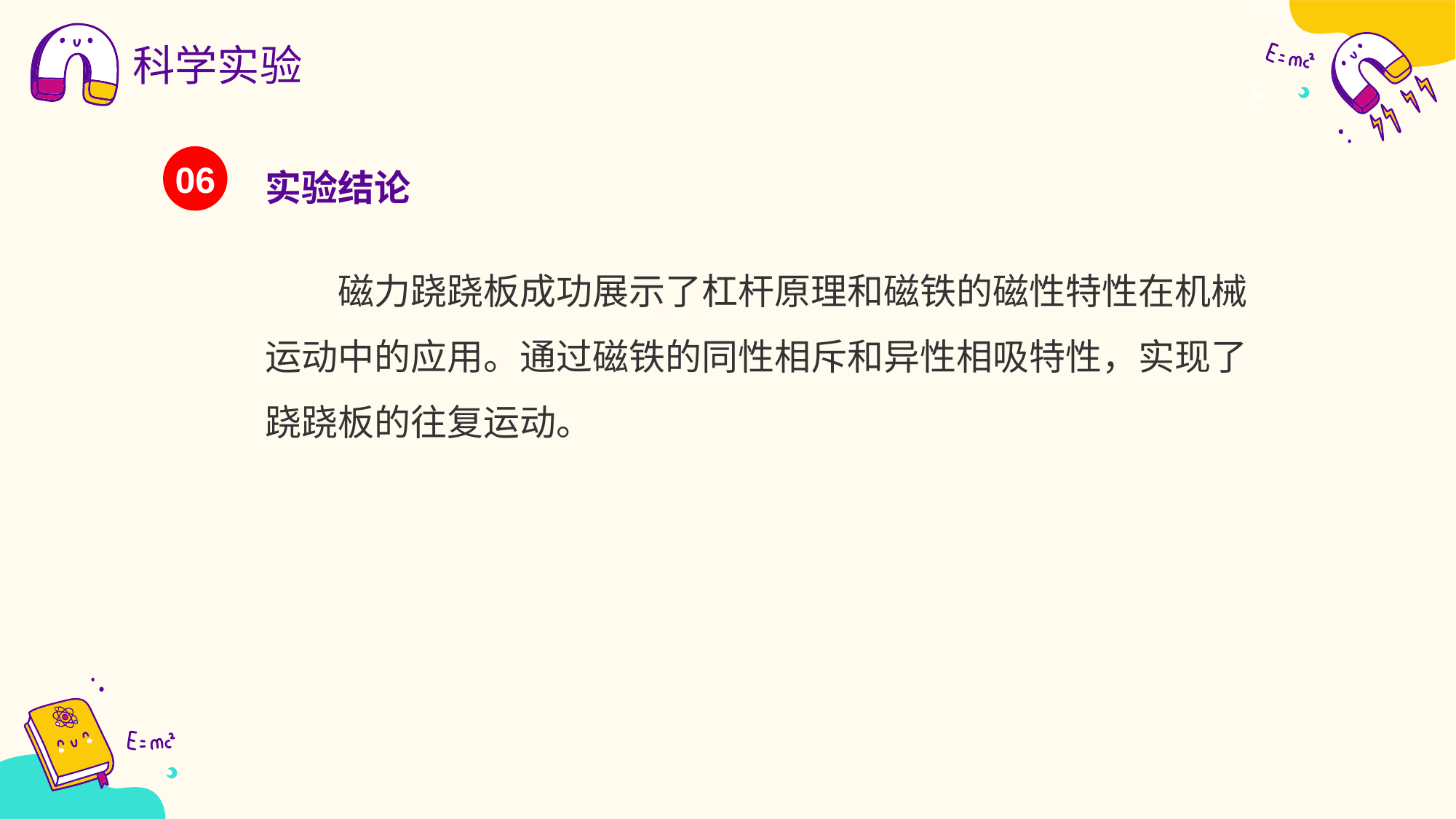

科学实验
实验结论
06
磁力跷跷板成功展示了杠杆原理和磁铁的磁性特性在机械运动中的应用。通过磁铁的同性相斥和异性相吸特性，实现了跷跷板的往复运动。